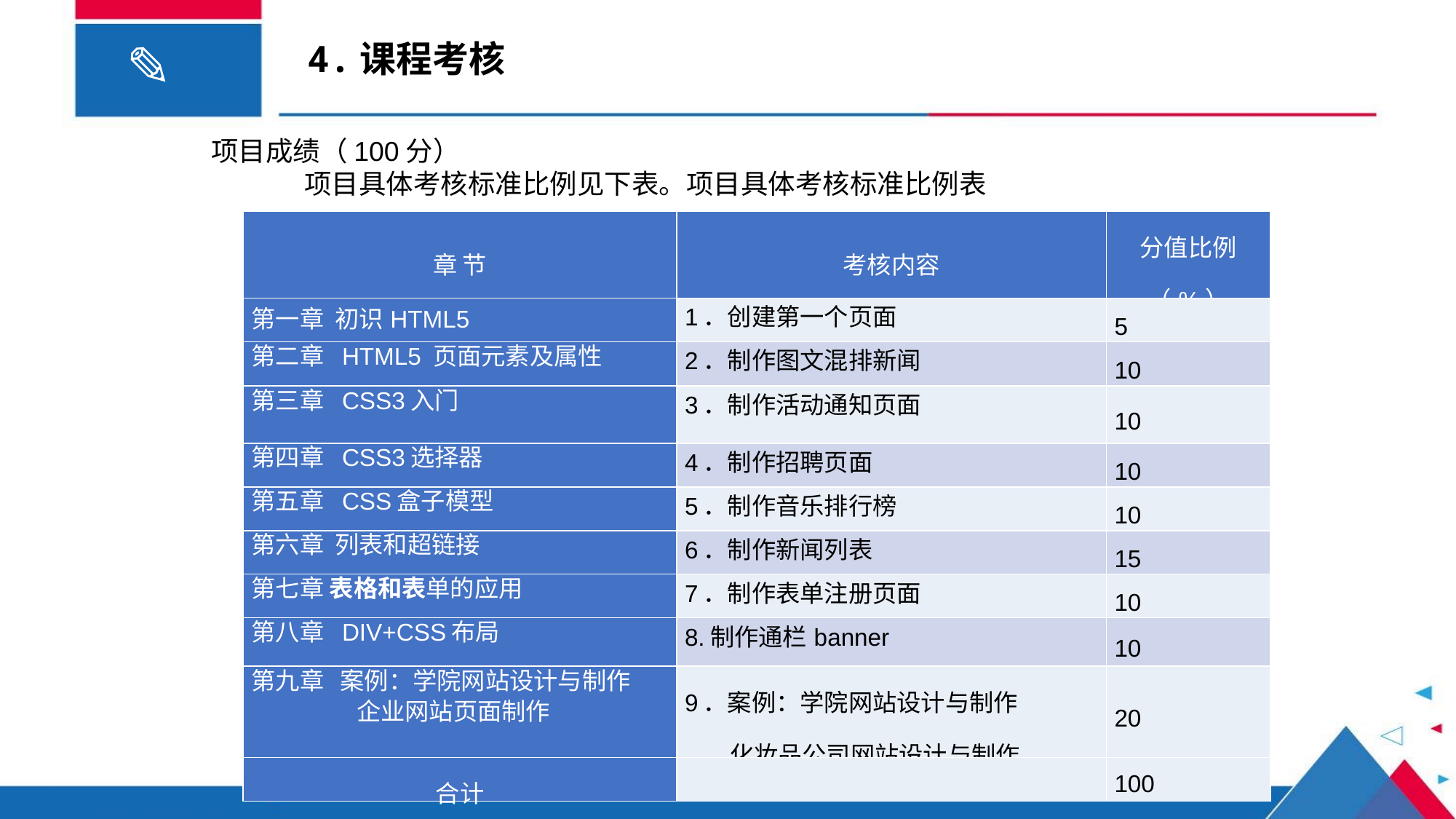

4.课程考核
项目成绩（100分）
              项目具体考核标准比例见下表。项目具体考核标准比例表
| 章 节 | 考核内容 | 分值比例（%） |
| --- | --- | --- |
| 第一章 初识HTML5 | 1．创建第一个页面 | 5 |
| 第二章 HTML5 页面元素及属性 | 2．制作图文混排新闻 | 10 |
| 第三章 CSS3入门 | 3．制作活动通知页面 | 10 |
| 第四章 CSS3选择器 | 4．制作招聘页面 | 10 |
| 第五章 CSS盒子模型 | 5．制作音乐排行榜 | 10 |
| 第六章 列表和超链接 | 6．制作新闻列表 | 15 |
| 第七章 表格和表单的应用 | 7．制作表单注册页面 | 10 |
| 第八章 DIV+CSS布局 | 8.制作通栏banner | 10 |
| 第九章 案例：学院网站设计与制作 企业网站页面制作 | 9．案例：学院网站设计与制作 化妆品公司网站设计与制作 | 20 |
| 合计 |  | 100 |